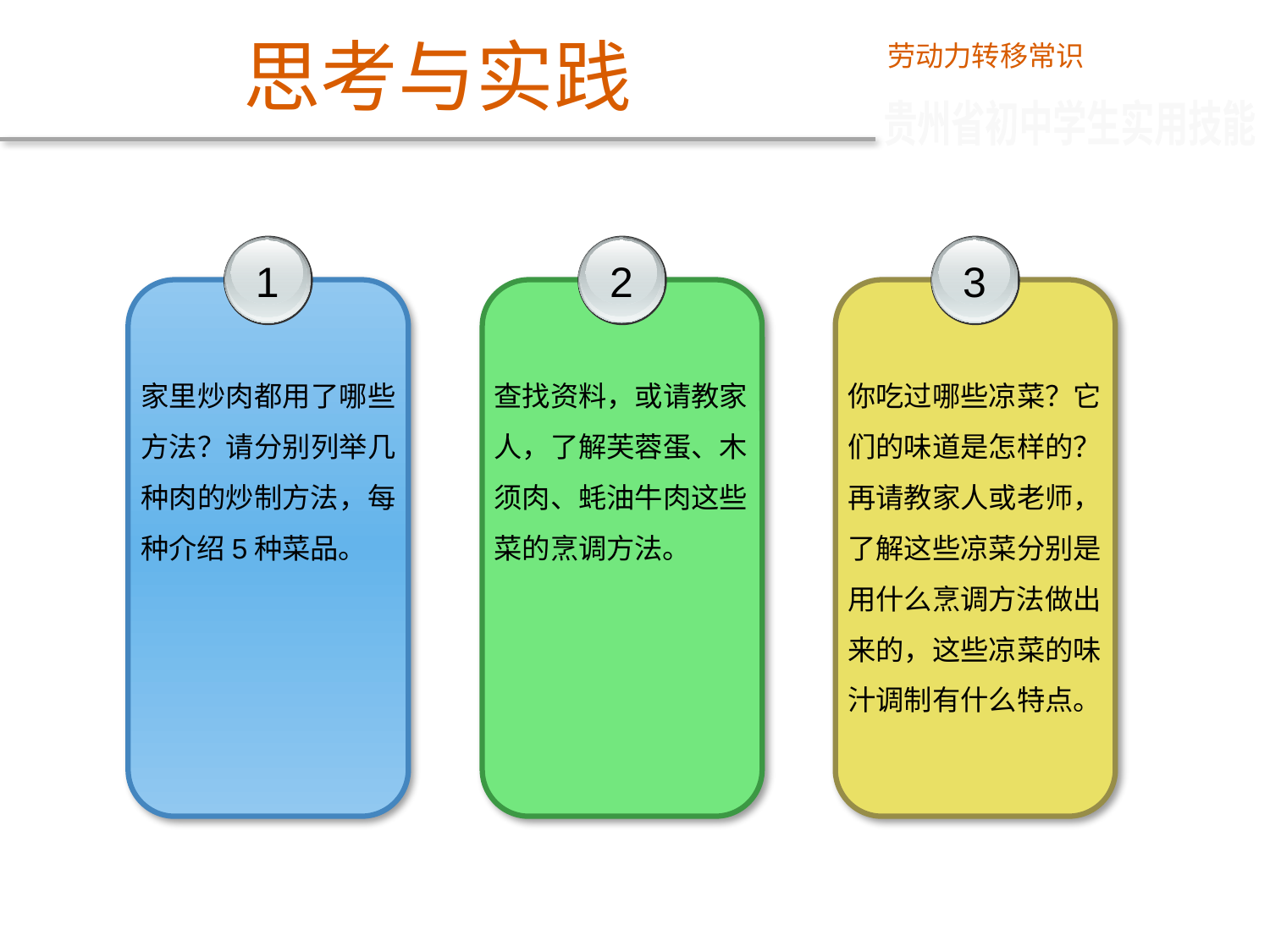

思考与实践
劳动力转移常识
贵州省初中学生实用技能

1

家里炒肉都用了哪些方法？请分别列举几种肉的炒制方法，每种介绍5种菜品。

2

查找资料，或请教家人，了解芙蓉蛋、木须肉、蚝油牛肉这些菜的烹调方法。

3

你吃过哪些凉菜？它们的味道是怎样的？再请教家人或老师，了解这些凉菜分别是用什么烹调方法做出来的，这些凉菜的味
汁调制有什么特点。